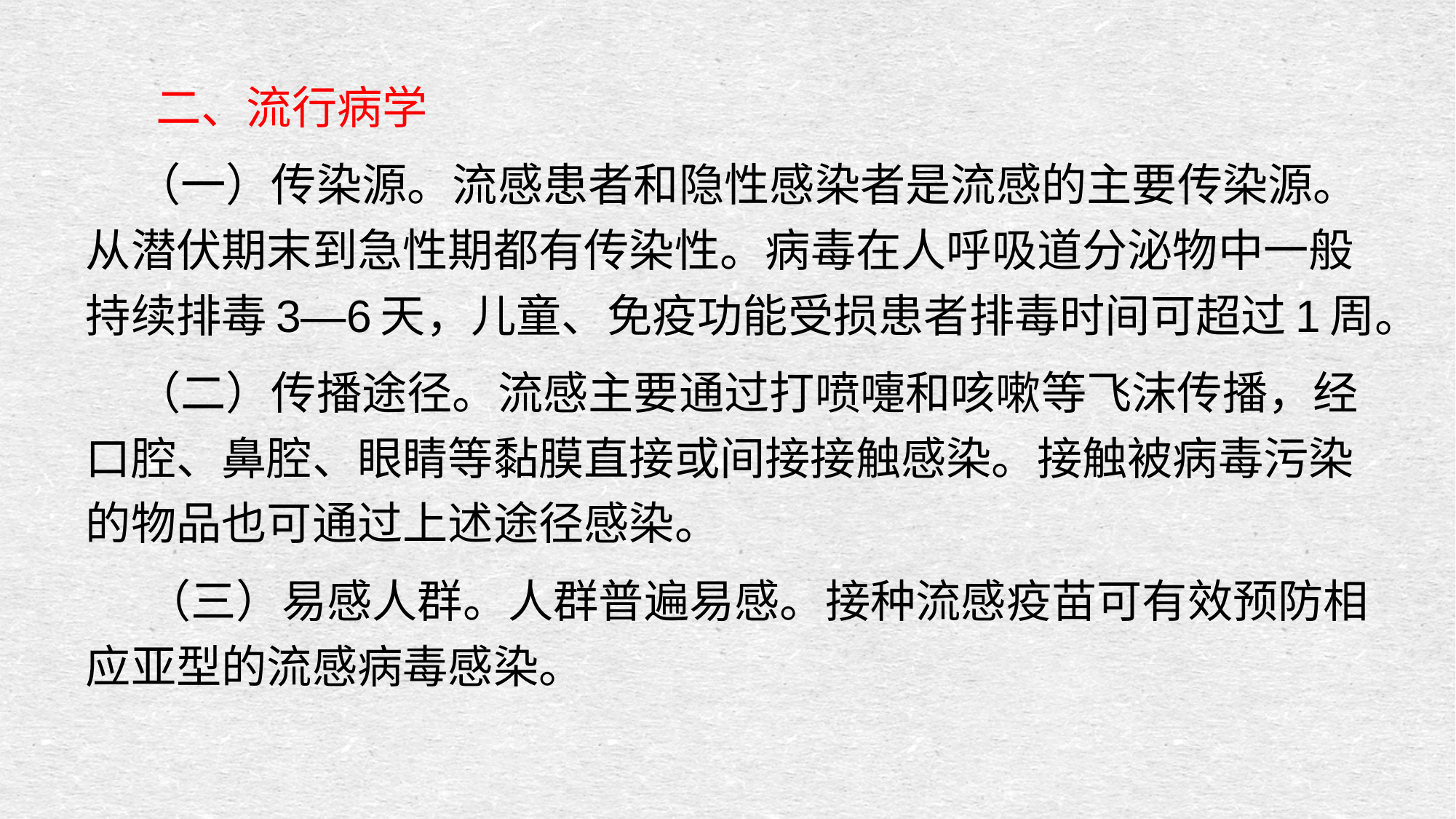

二、流行病学
    （一）传染源。流感患者和隐性感染者是流感的主要传染源。从潜伏期末到急性期都有传染性。病毒在人呼吸道分泌物中一般持续排毒3—6天，儿童、免疫功能受损患者排毒时间可超过1周。
    （二）传播途径。流感主要通过打喷嚏和咳嗽等飞沫传播，经口腔、鼻腔、眼睛等黏膜直接或间接接触感染。接触被病毒污染的物品也可通过上述途径感染。
     （三）易感人群。人群普遍易感。接种流感疫苗可有效预防相应亚型的流感病毒感染。